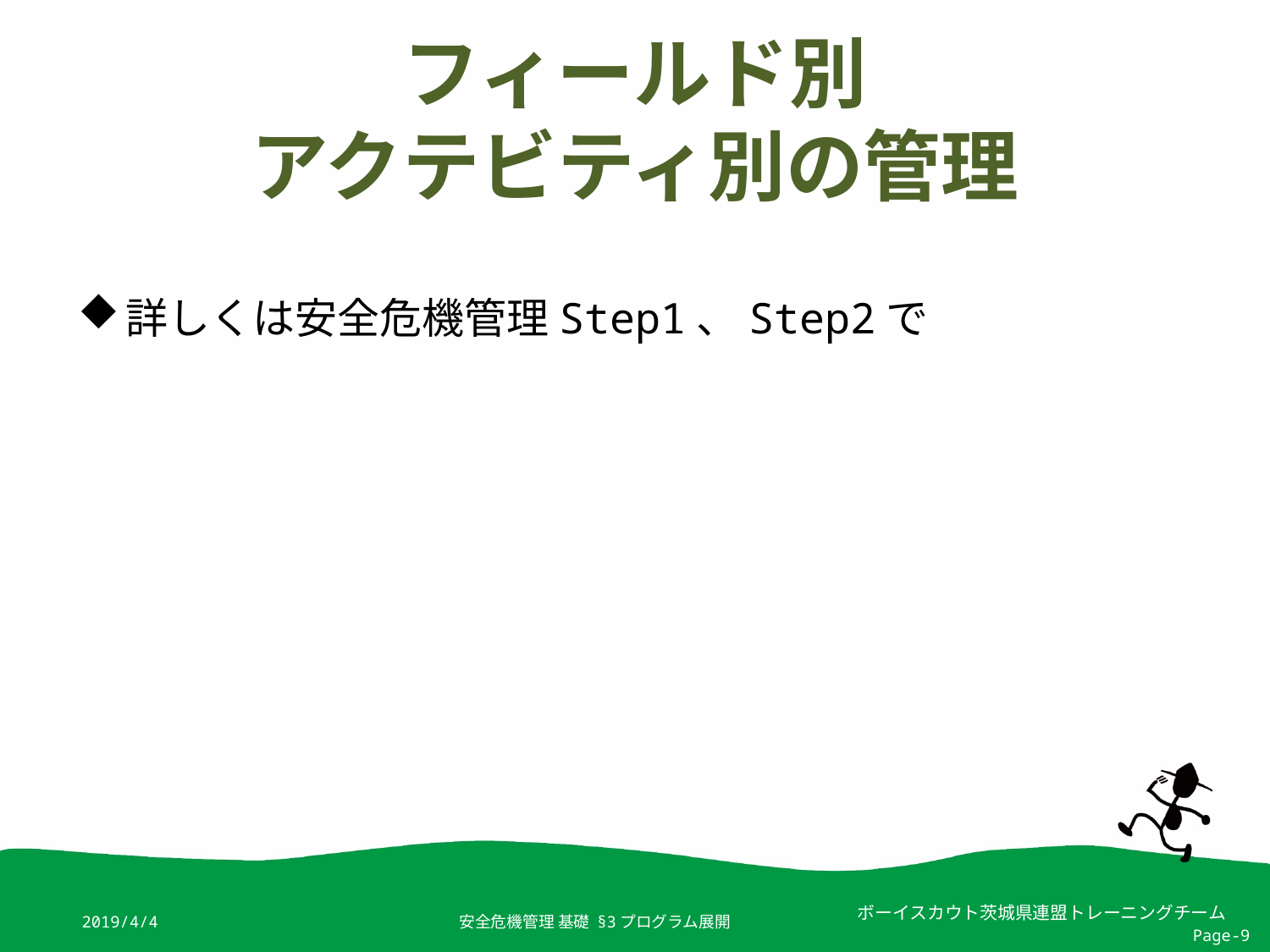

# フィールド別 アクテビティ別の管理

詳しくは安全危機管理Step1、Step2で
2019/4/4
安全危機管理 基礎 §3プログラム展開
Page-9